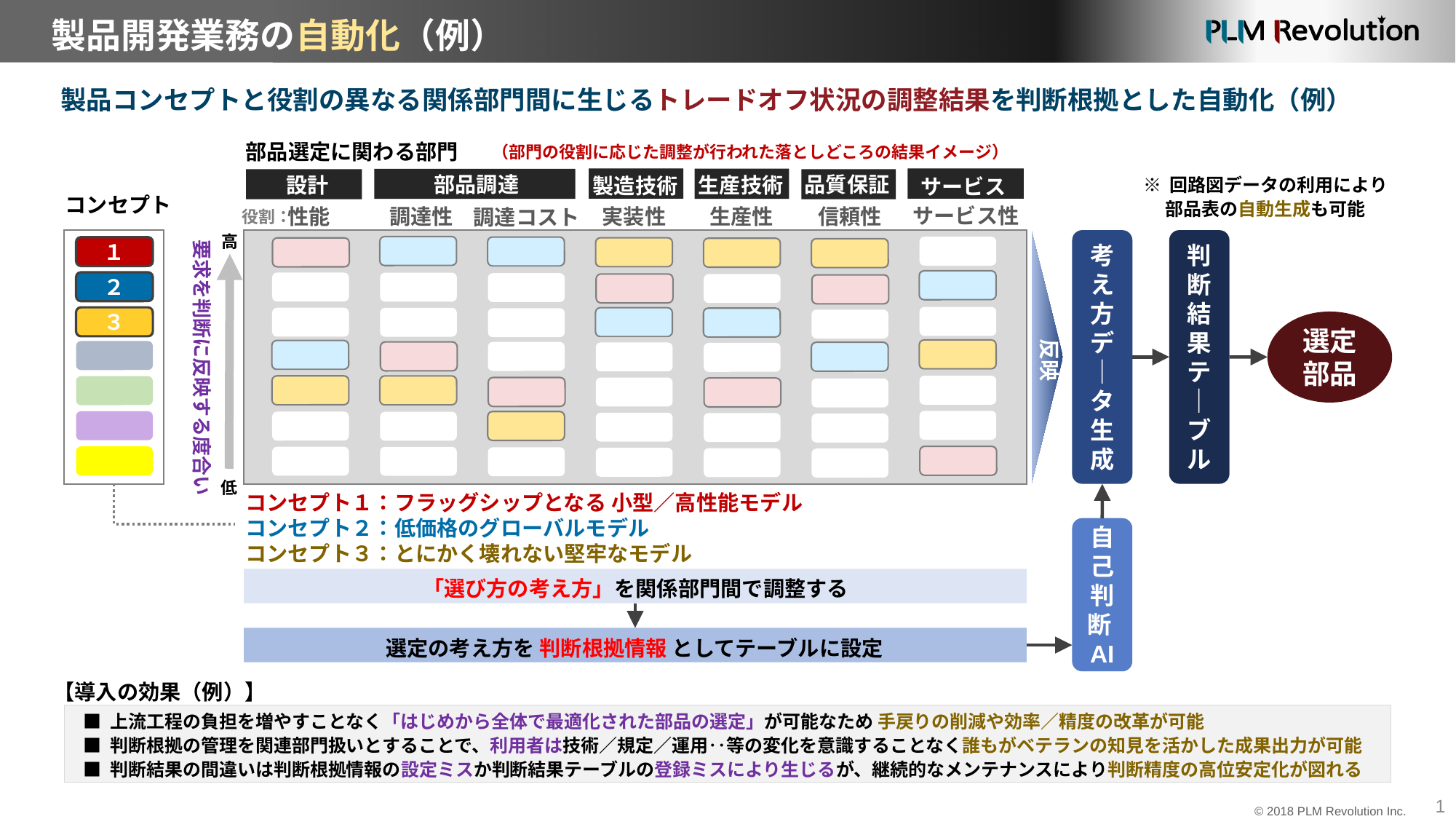

製品開発業務の自動化（例）

製品コンセプトと役割の異なる関係部門間に生じるトレードオフ状況の調整結果を判断根拠とした自動化（例）
部品選定に関わる部門
部品調達
品質保証
生産技術
製造技術
サービス
設計

（部門の役割に応じた調整が行われた落としどころの結果イメージ）
※ 回路図データの利用により
　 部品表の自動生成も可能
コンセプト

１
２
３

サービス性
生産性
性能
調達性
信頼性
実装性
調達コスト
高
要求を判断に反映する度合い

低
役割：
考
え
方
デ
｜
タ
生
成
判断結果テ｜ブル
反映

選定部品
コンセプト１：フラッグシップとなる 小型／高性能モデル
コンセプト２：低価格のグローバルモデル
コンセプト３：とにかく壊れない堅牢なモデル
自己判断AI

「選び方の考え方」を関係部門間で調整する
選定の考え方を 判断根拠情報 としてテーブルに設定

【導入の効果（例）】
  ■ 上流工程の負担を増やすことなく「はじめから全体で最適化された部品の選定」が可能なため 手戻りの削減や効率／精度の改革が可能
  ■ 判断根拠の管理を関連部門扱いとすることで、利用者は技術／規定／運用‥等の変化を意識することなく誰もがベテランの知見を活かした成果出力が可能
  ■ 判断結果の間違いは判断根拠情報の設定ミスか判断結果テーブルの登録ミスにより生じるが、継続的なメンテナンスにより判断精度の高位安定化が図れる
© 2018 PLM Revolution Inc.
1